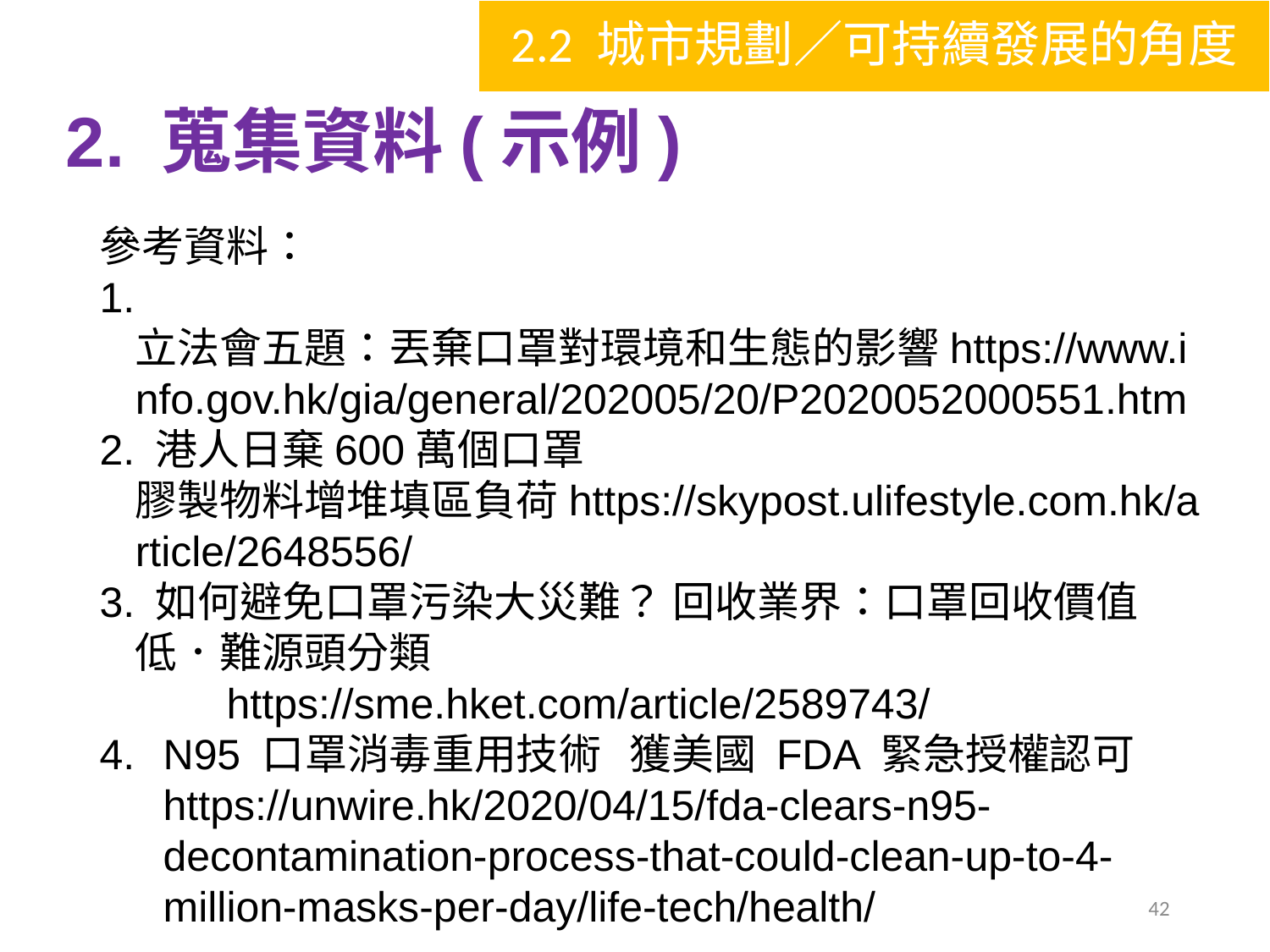

2.2 城市規劃／可持續發展的角度
# 2. 蒐集資料(示例)
參考資料：
 立法會五題：丟棄口罩對環境和生態的影響https://www.info.gov.hk/gia/general/202005/20/P2020052000551.htm
 港人日棄600萬個口罩  膠製物料增堆填區負荷https://skypost.ulifestyle.com.hk/article/2648556/
 如何避免口罩污染大災難？ 回收業界：口罩回收價值   低．難源頭分類
	https://sme.hket.com/article/2589743/
N95 口罩消毒重用技術   獲美國 FDA 緊急授權認可https://unwire.hk/2020/04/15/fda-clears-n95-decontamination-process-that-could-clean-up-to-4-million-masks-per-day/life-tech/health/
42